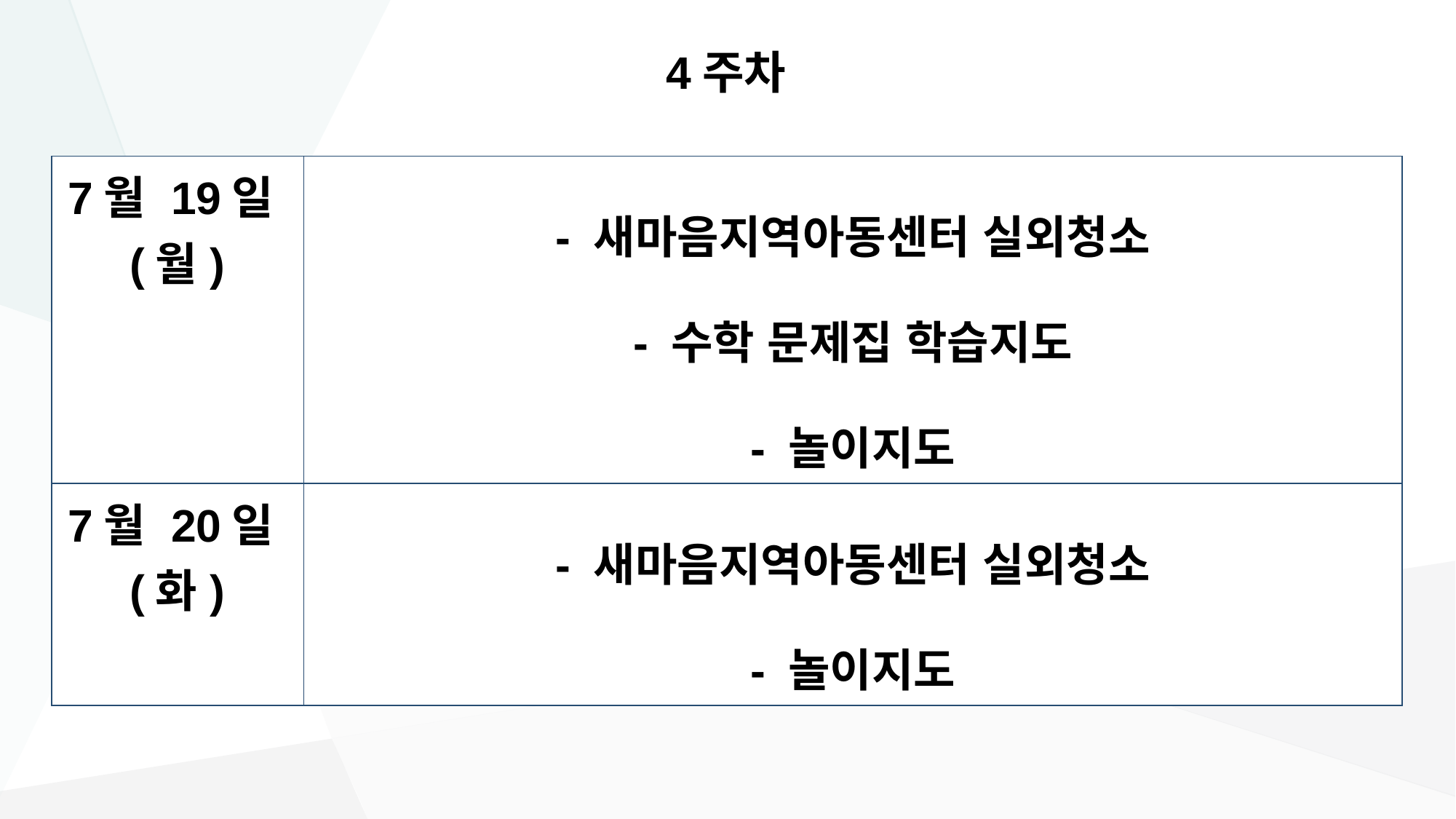

# 4주차
| 7월 19일(월) | - 새마음지역아동센터 실외청소 - 수학 문제집 학습지도 - 놀이지도 |
| --- | --- |
| 7월 20일(화) | - 새마음지역아동센터 실외청소 - 놀이지도 |